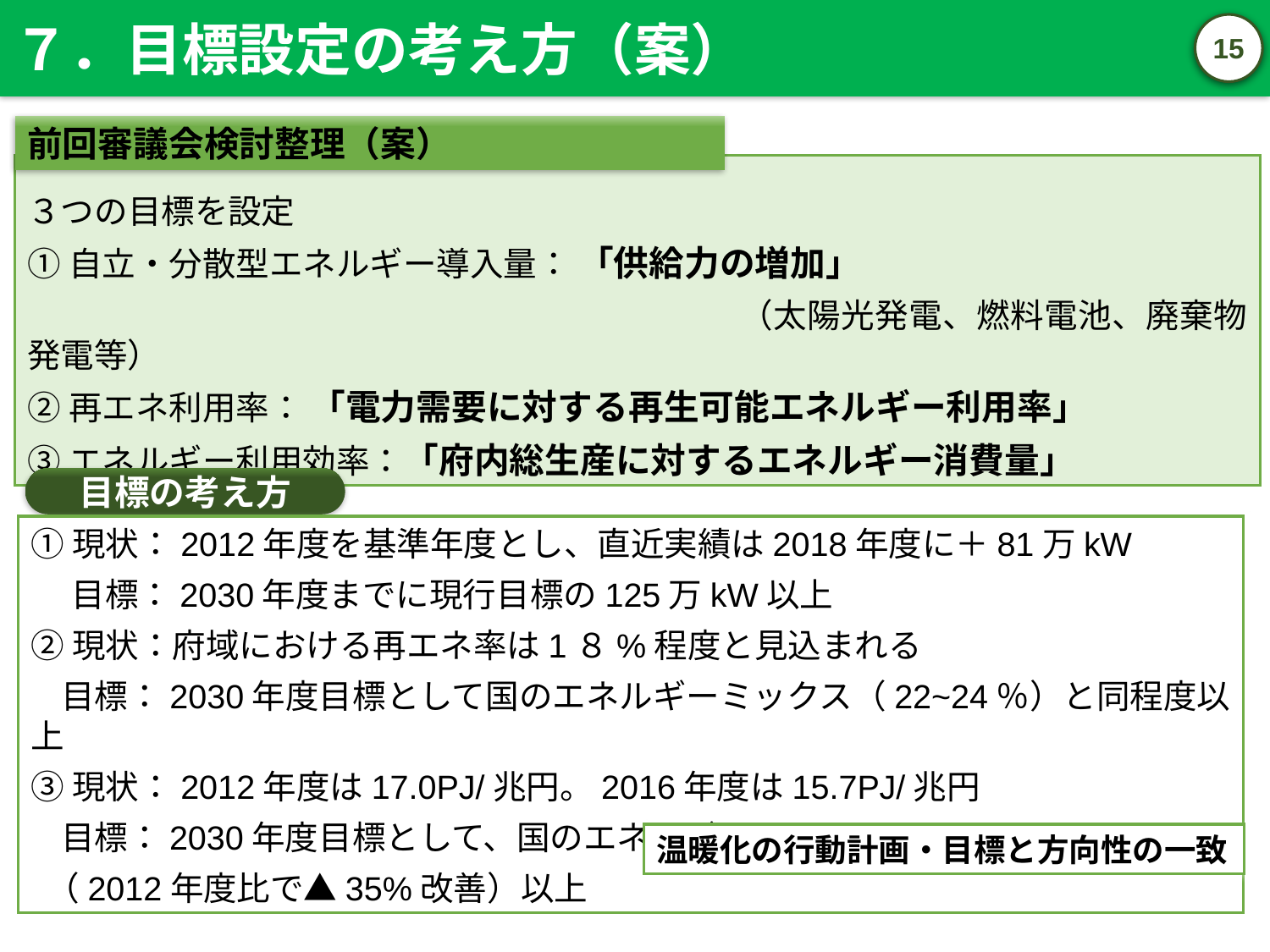

７．目標設定の考え方（案）
15
前回審議会検討整理（案）
３つの目標を設定
①自立・分散型エネルギー導入量： 「供給力の増加」
　　　　　　　　　　　　　　　　　　　　　（太陽光発電、燃料電池、廃棄物発電等）
②再エネ利用率： 「電力需要に対する再生可能エネルギー利用率」
③エネルギー利用効率：「府内総生産に対するエネルギー消費量」
目標の考え方
①現状：2012年度を基準年度とし、直近実績は2018年度に＋81万kW
　 目標：2030年度までに現行目標の125万kW以上
②現状：府域における再エネ率は1８%程度と見込まれる
   目標：2030年度目標として国のエネルギーミックス（22~24％）と同程度以上
③現状：2012年度は17.0PJ/兆円。2016年度は15.7PJ/兆円
   目標：2030年度目標として、国のエネルギーミックス
 （2012年度比で▲35%改善）以上
温暖化の行動計画・目標と方向性の一致